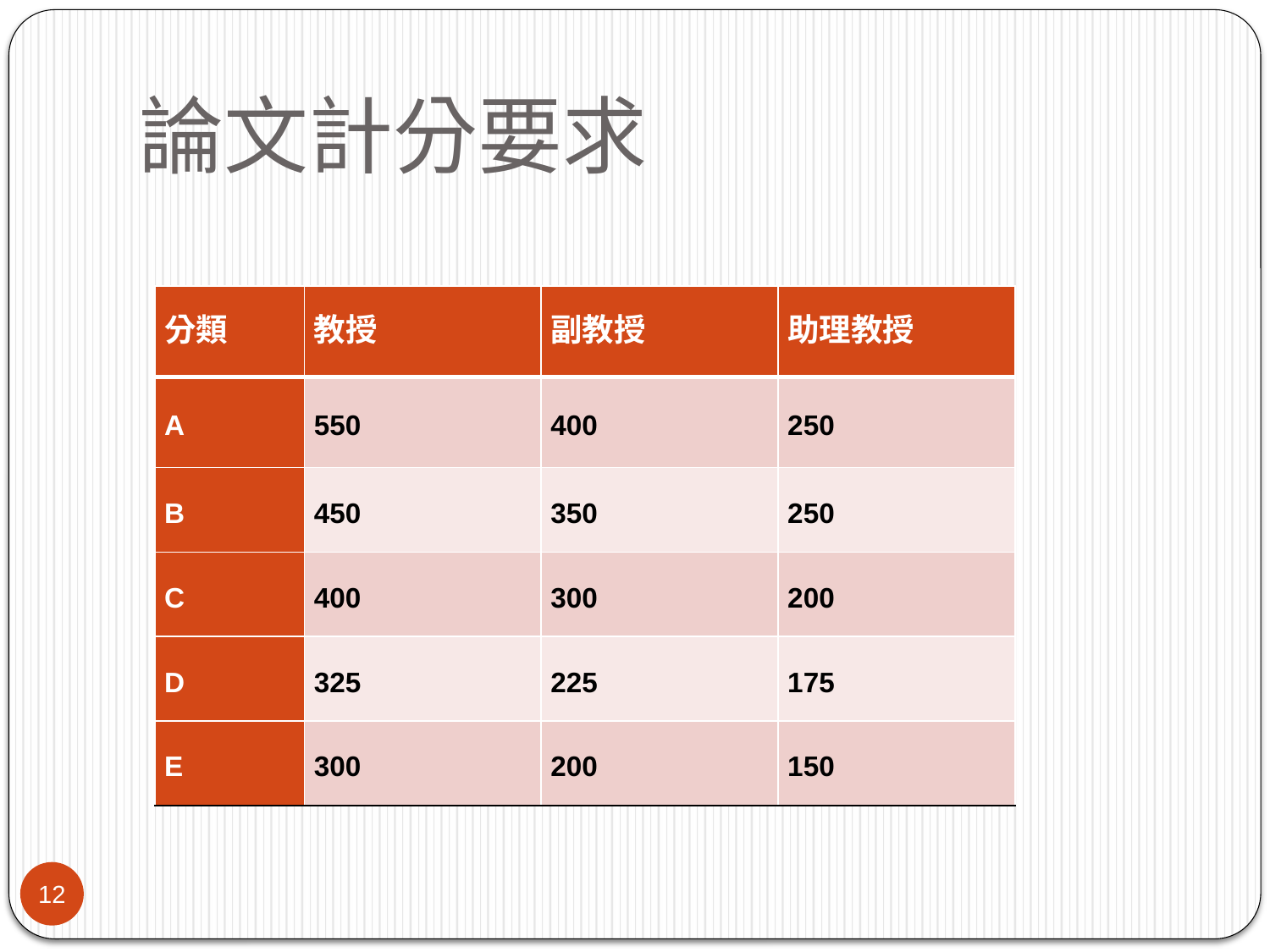

# 論文計分要求
| 分類 | 教授 | 副教授 | 助理教授 |
| --- | --- | --- | --- |
| A | 550 | 400 | 250 |
| B | 450 | 350 | 250 |
| C | 400 | 300 | 200 |
| D | 325 | 225 | 175 |
| E | 300 | 200 | 150 |
12